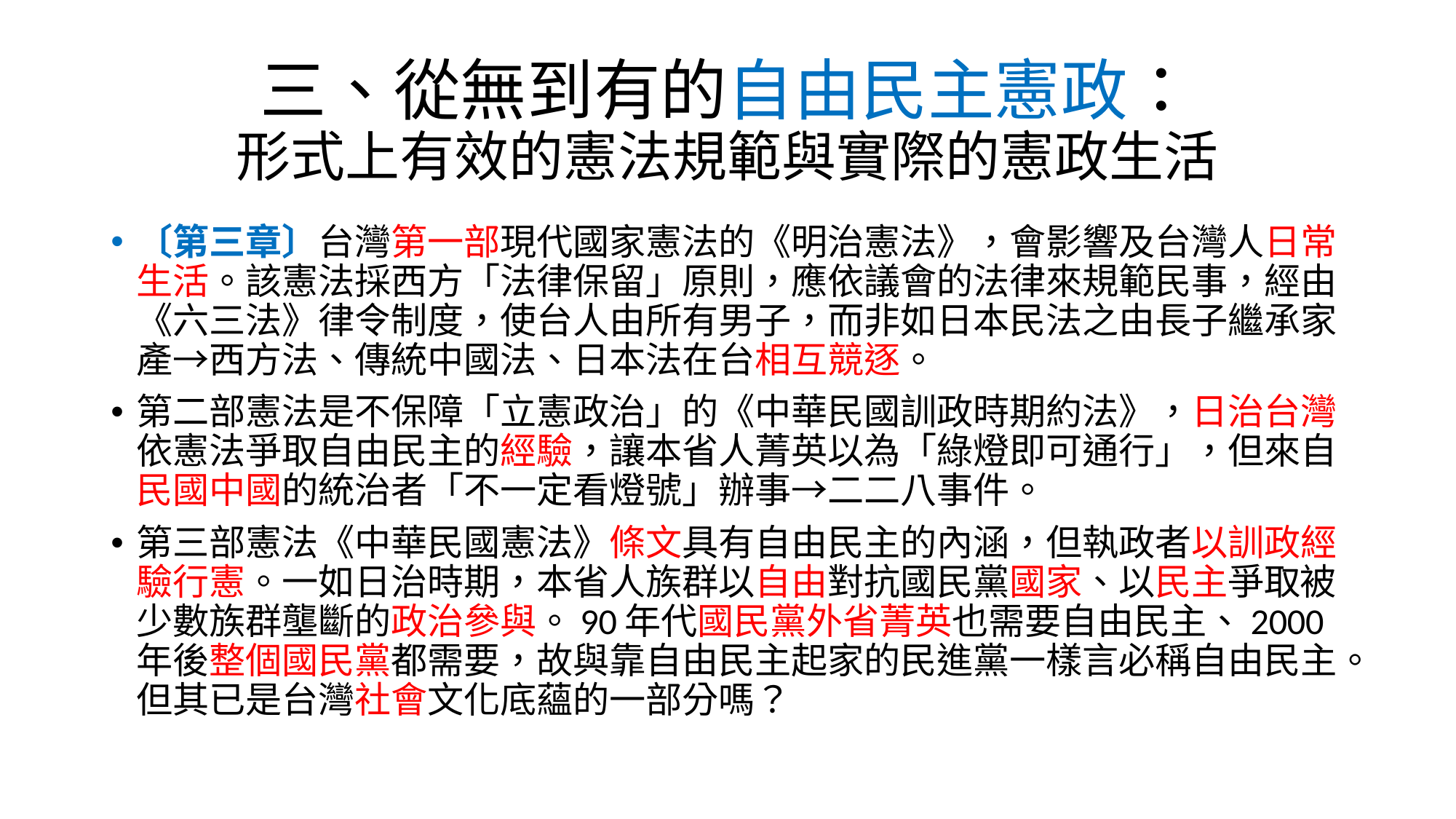

# 三、從無到有的自由民主憲政： 形式上有效的憲法規範與實際的憲政生活
〔第三章〕台灣第一部現代國家憲法的《明治憲法》，會影響及台灣人日常生活。該憲法採西方「法律保留」原則，應依議會的法律來規範民事，經由《六三法》律令制度，使台人由所有男子，而非如日本民法之由長子繼承家產→西方法、傳統中國法、日本法在台相互競逐。
第二部憲法是不保障「立憲政治」的《中華民國訓政時期約法》，日治台灣依憲法爭取自由民主的經驗，讓本省人菁英以為「綠燈即可通行」，但來自民國中國的統治者「不一定看燈號」辦事→二二八事件。
第三部憲法《中華民國憲法》條文具有自由民主的內涵，但執政者以訓政經驗行憲。一如日治時期，本省人族群以自由對抗國民黨國家、以民主爭取被少數族群壟斷的政治參與。90年代國民黨外省菁英也需要自由民主、2000年後整個國民黨都需要，故與靠自由民主起家的民進黨一樣言必稱自由民主。但其已是台灣社會文化底蘊的一部分嗎？